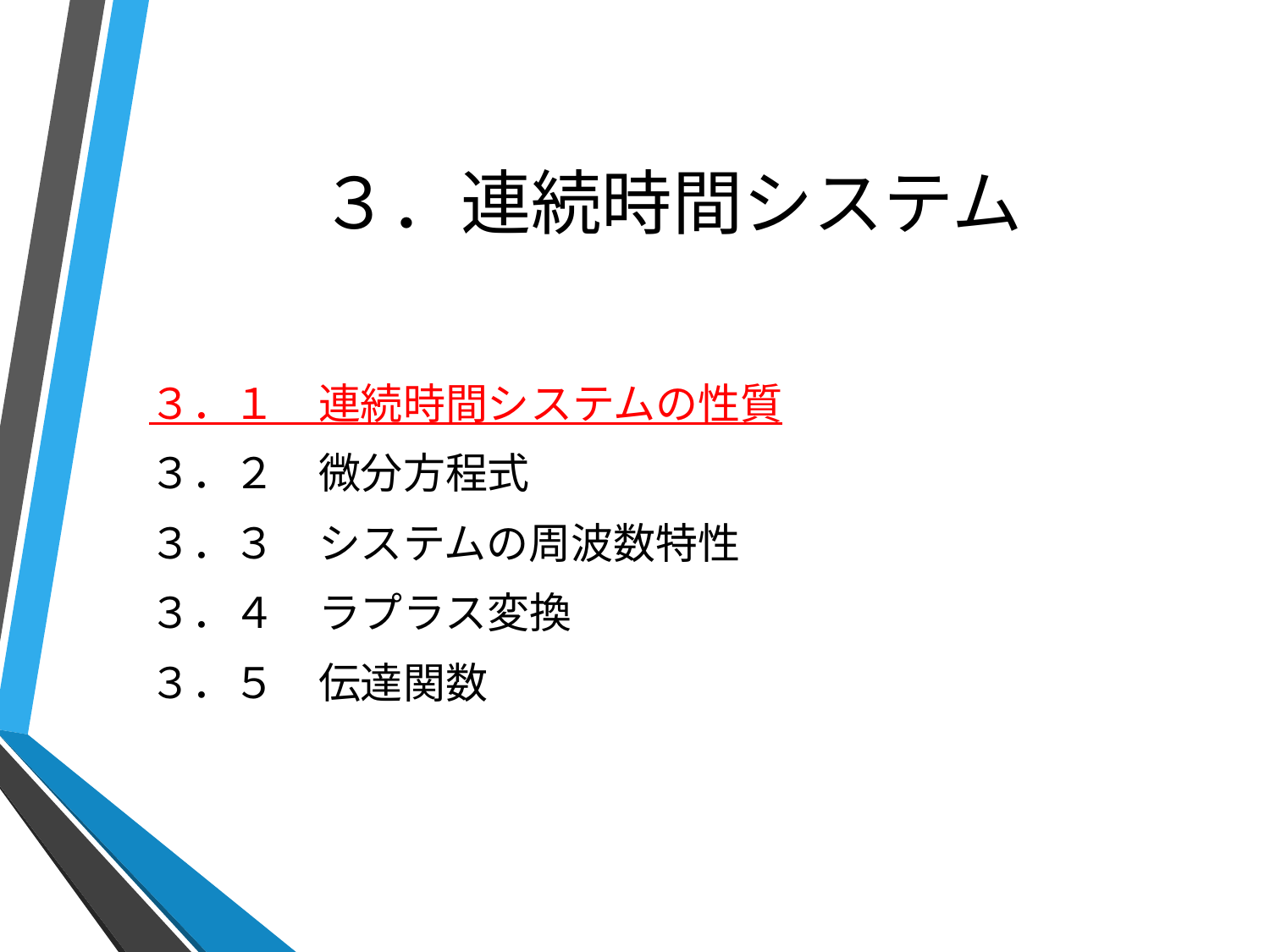

# ３．連続時間システム
３．１　連続時間システムの性質
３．２　微分方程式
３．３　システムの周波数特性
３．４　ラプラス変換
３．５　伝達関数